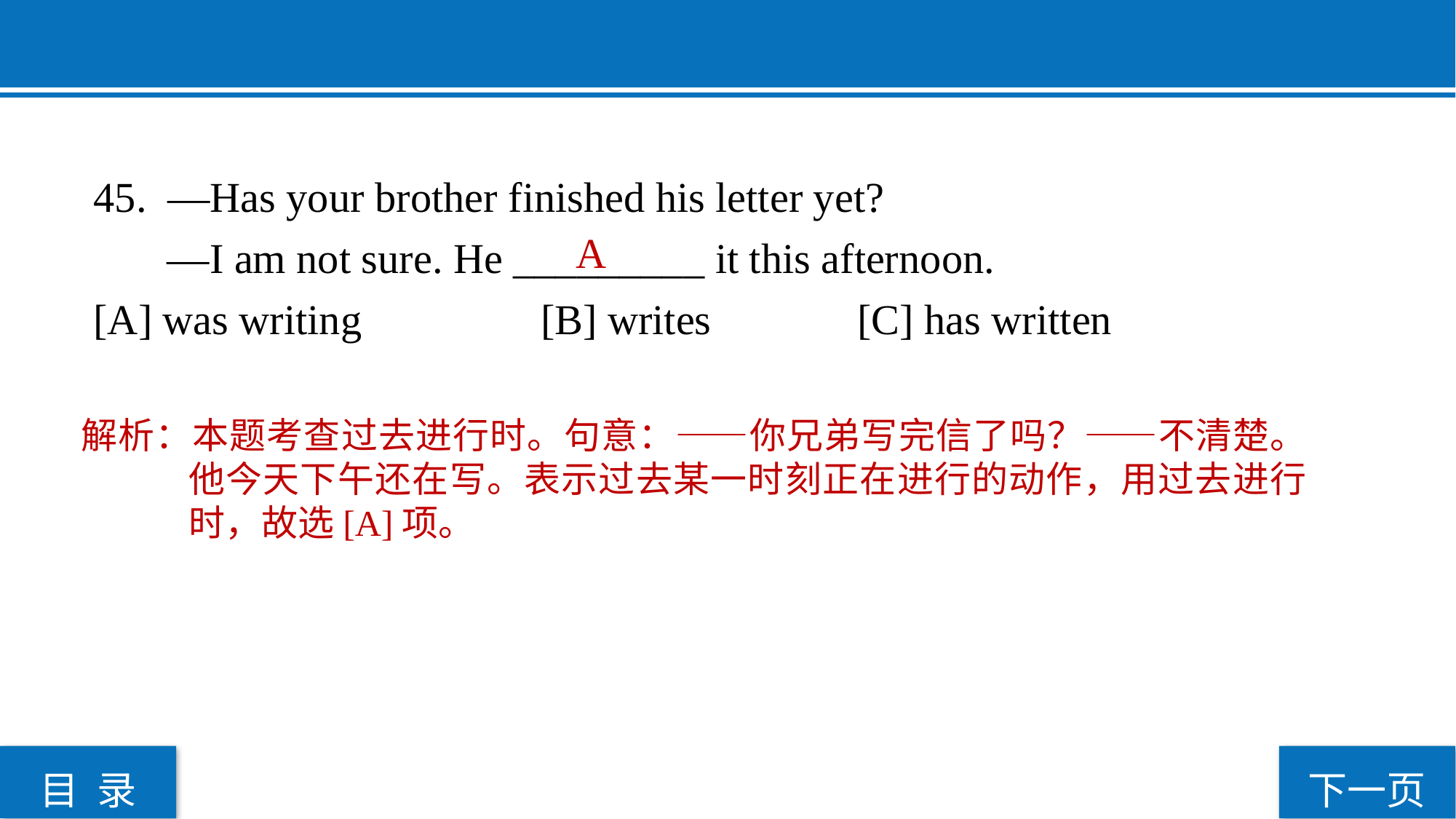

45.  —Has your brother finished his letter yet?
       —I am not sure. He _________ it this afternoon.
[A] was writing		 [B] writes 		[C] has written
 A
解析：本题考查过去进行时。句意：——你兄弟写完信了吗？——不清楚。他今天下午还在写。表示过去某一时刻正在进行的动作，用过去进行时，故选[A]项。